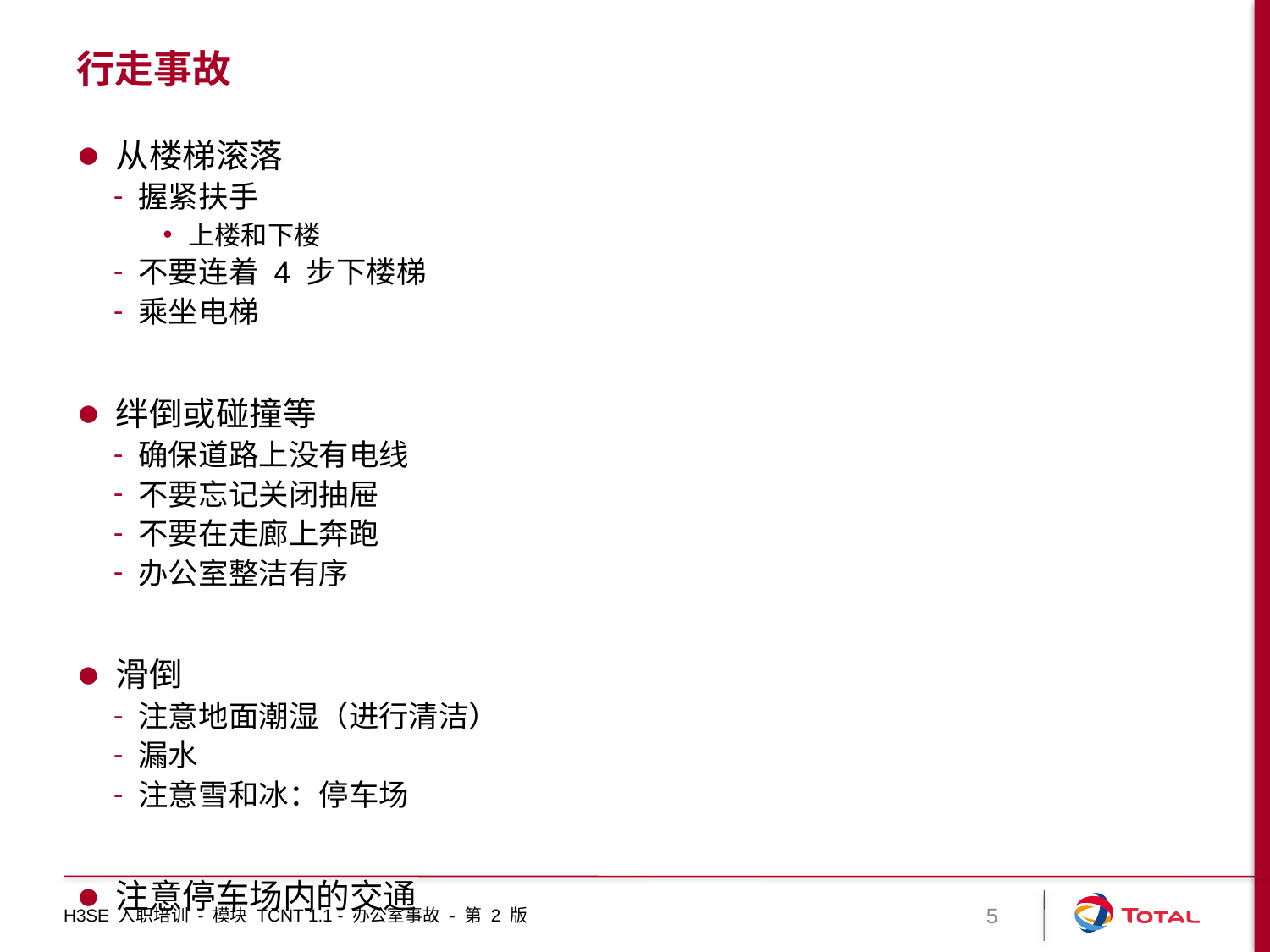

# 行走事故
从楼梯滚落
握紧扶手
上楼和下楼
不要连着 4 步下楼梯
乘坐电梯

绊倒或碰撞等
确保道路上没有电线
不要忘记关闭抽屉
不要在走廊上奔跑
办公室整洁有序

滑倒
注意地面潮湿（进行清洁）
漏水
注意雪和冰：停车场

注意停车场内的交通
H3SE 入职培训 - 模块 TCNT 1.1 - 办公室事故 - 第 2 版
5